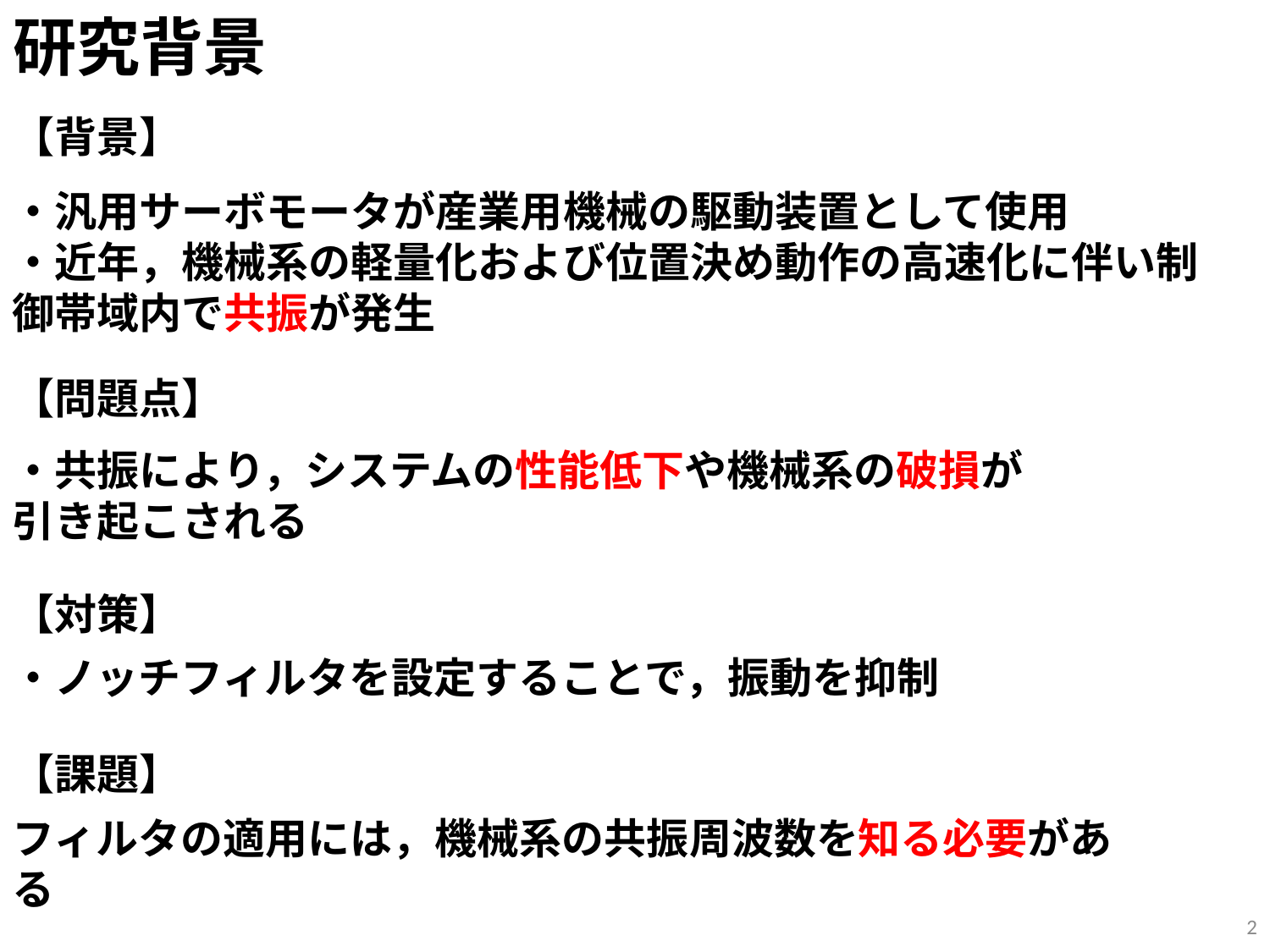

# 研究背景
【背景】
・汎用サーボモータが産業用機械の駆動装置として使用
・近年，機械系の軽量化および位置決め動作の高速化に伴い制御帯域内で共振が発生
【問題点】
・共振により，システムの性能低下や機械系の破損が
引き起こされる
【対策】
・ノッチフィルタを設定することで，振動を抑制
【課題】
フィルタの適用には，機械系の共振周波数を知る必要がある
2